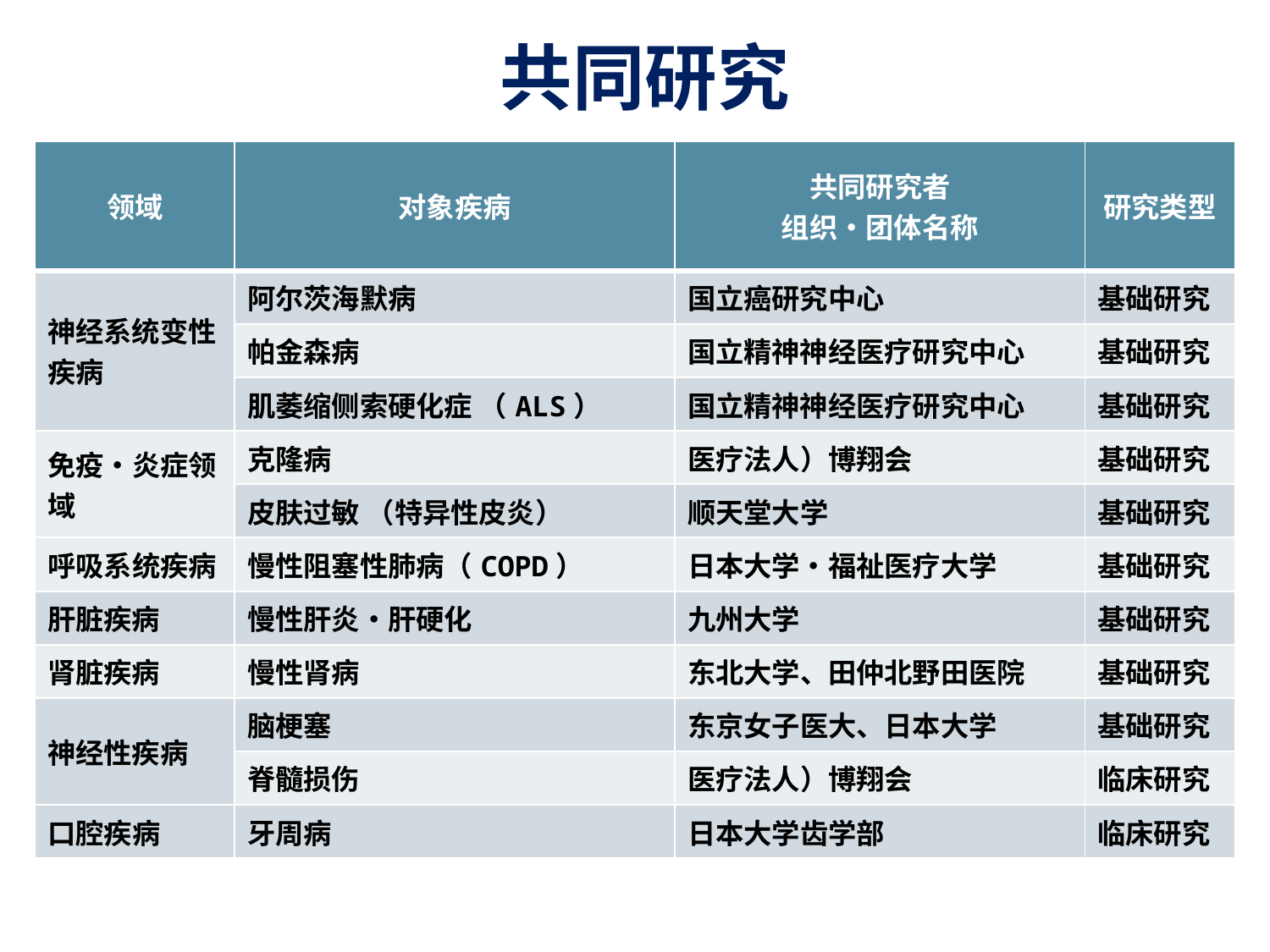

# 共同研究
| 领域 | 对象疾病 | 共同研究者 组织・团体名称 | 研究类型 |
| --- | --- | --- | --- |
| 神经系统变性疾病 | 阿尔茨海默病 | 国立癌研究中心 | 基础研究 |
|  | 帕金森病 | 国立精神神经医疗研究中心 | 基础研究 |
|  | 肌萎缩侧索硬化症 （ALS） | 国立精神神经医疗研究中心 | 基础研究 |
| 免疫・炎症领域 | 克隆病 | 医疗法人）博翔会 | 基础研究 |
|  | 皮肤过敏 （特异性皮炎） | 顺天堂大学 | 基础研究 |
| 呼吸系统疾病 | 慢性阻塞性肺病（COPD） | 日本大学・福祉医疗大学 | 基础研究 |
| 肝脏疾病 | 慢性肝炎・肝硬化 | 九州大学 | 基础研究 |
| 肾脏疾病 | 慢性肾病 | 东北大学、田仲北野田医院 | 基础研究 |
| 神经性疾病 | 脑梗塞 | 东京女子医大、日本大学 | 基础研究 |
|  | 脊髓损伤 | 医疗法人）博翔会 | 临床研究 |
| 口腔疾病 | 牙周病 | 日本大学齿学部 | 临床研究 |